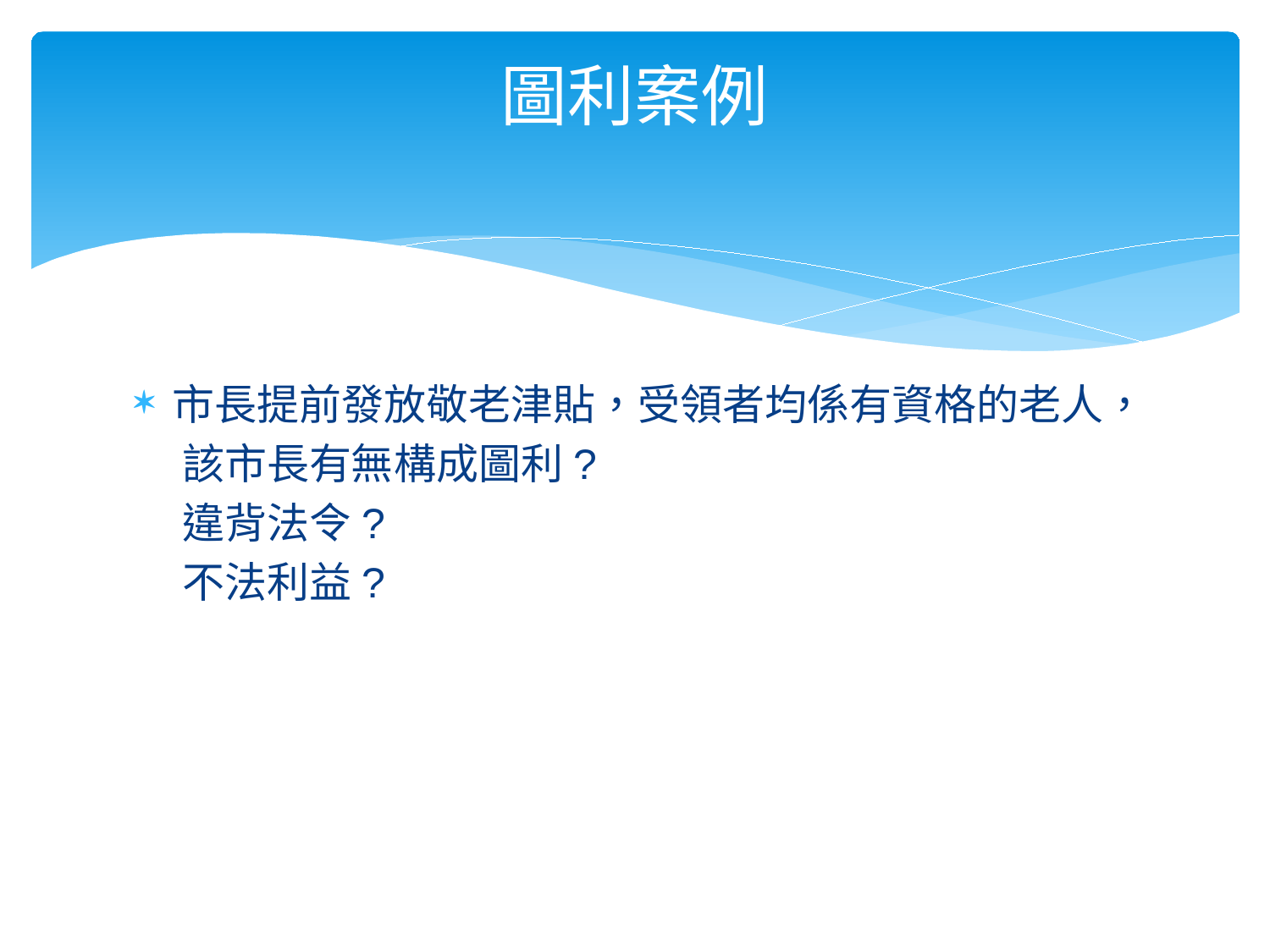

# 圖利案例
市長提前發放敬老津貼，受領者均係有資格的老人，
    該市長有無構成圖利?
    違背法令?
    不法利益?